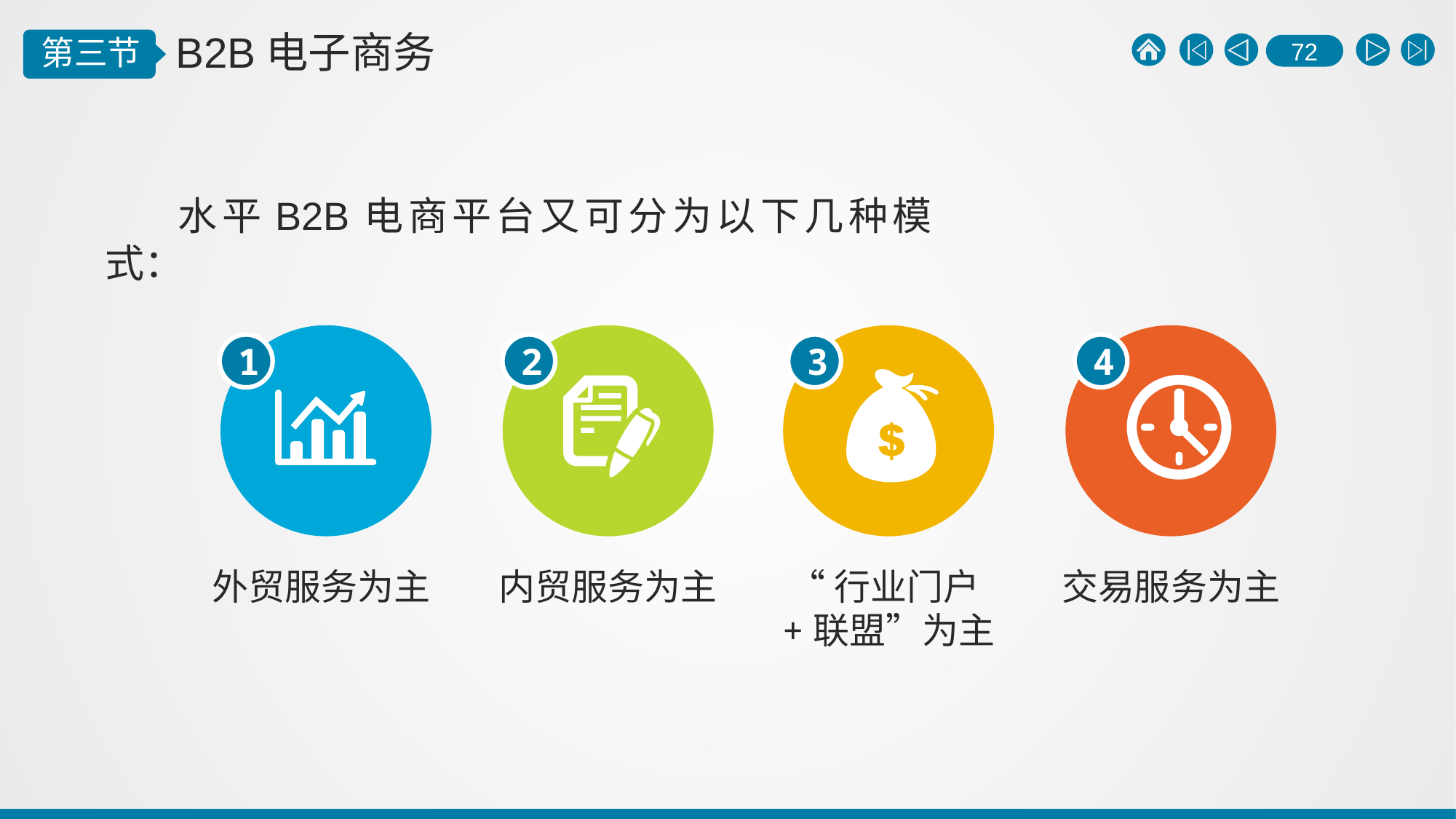

水平B2B电商平台又可分为以下几种模式：

1
2
3
4

外贸服务为主
内贸服务为主
“行业门户+联盟”为主
交易服务为主